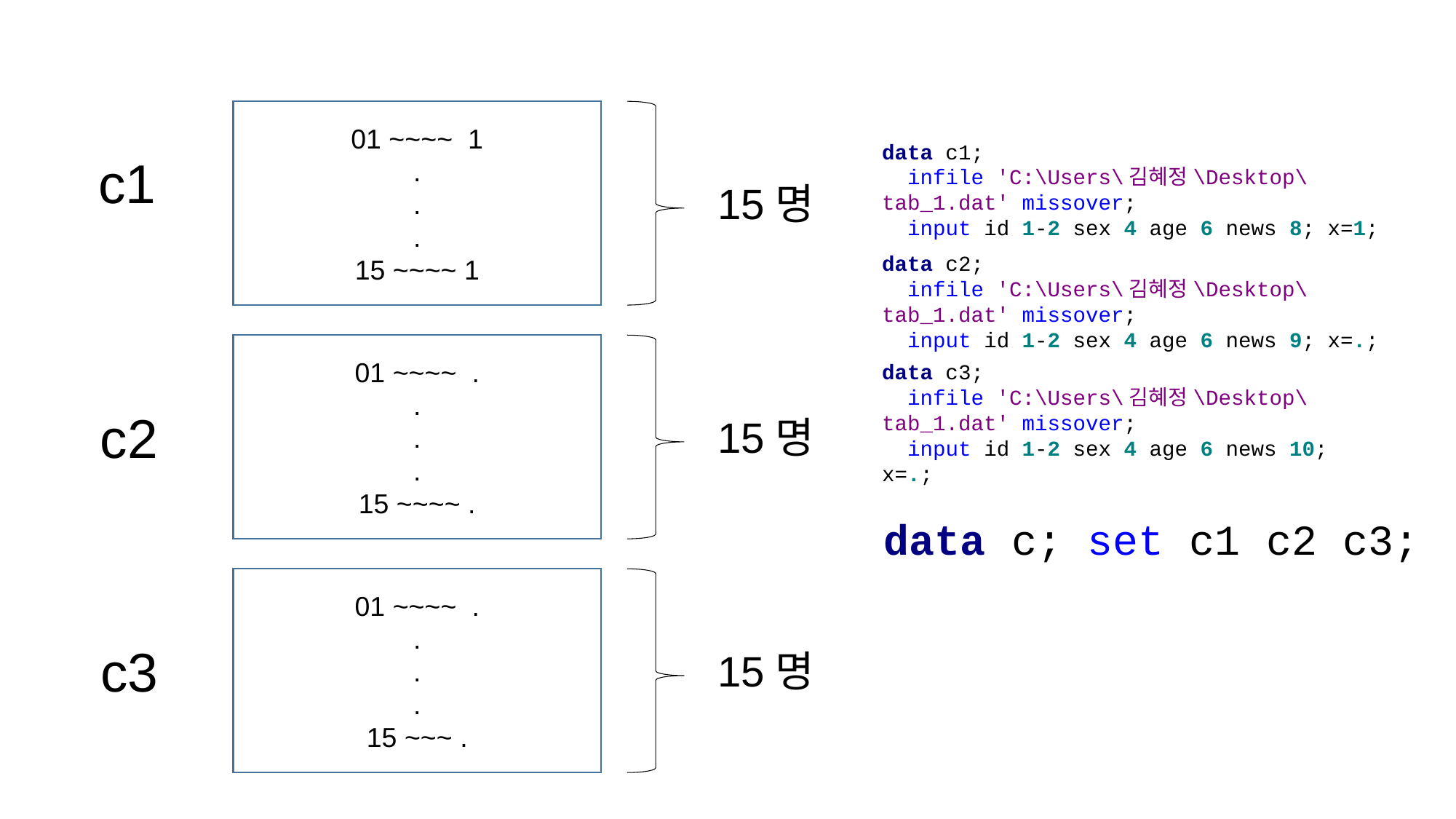

01 ~~~~  1
.
.
.
15 ~~~~ 1

data c1;
  infile 'C:\Users\김혜정\Desktop\tab_1.dat' missover;
  input id 1-2 sex 4 age 6 news 8; x=1;
c1
15명
data c2;
  infile 'C:\Users\김혜정\Desktop\tab_1.dat' missover;
  input id 1-2 sex 4 age 6 news 9; x=.;
01 ~~~~  .
.
.
.
15 ~~~~ .

data c3;
  infile 'C:\Users\김혜정\Desktop\tab_1.dat' missover;
  input id 1-2 sex 4 age 6 news 10; x=.;
c2
15명
data c; set c1 c2 c3;
01 ~~~~  .
.
.
.
15 ~~~ .

c3
15명